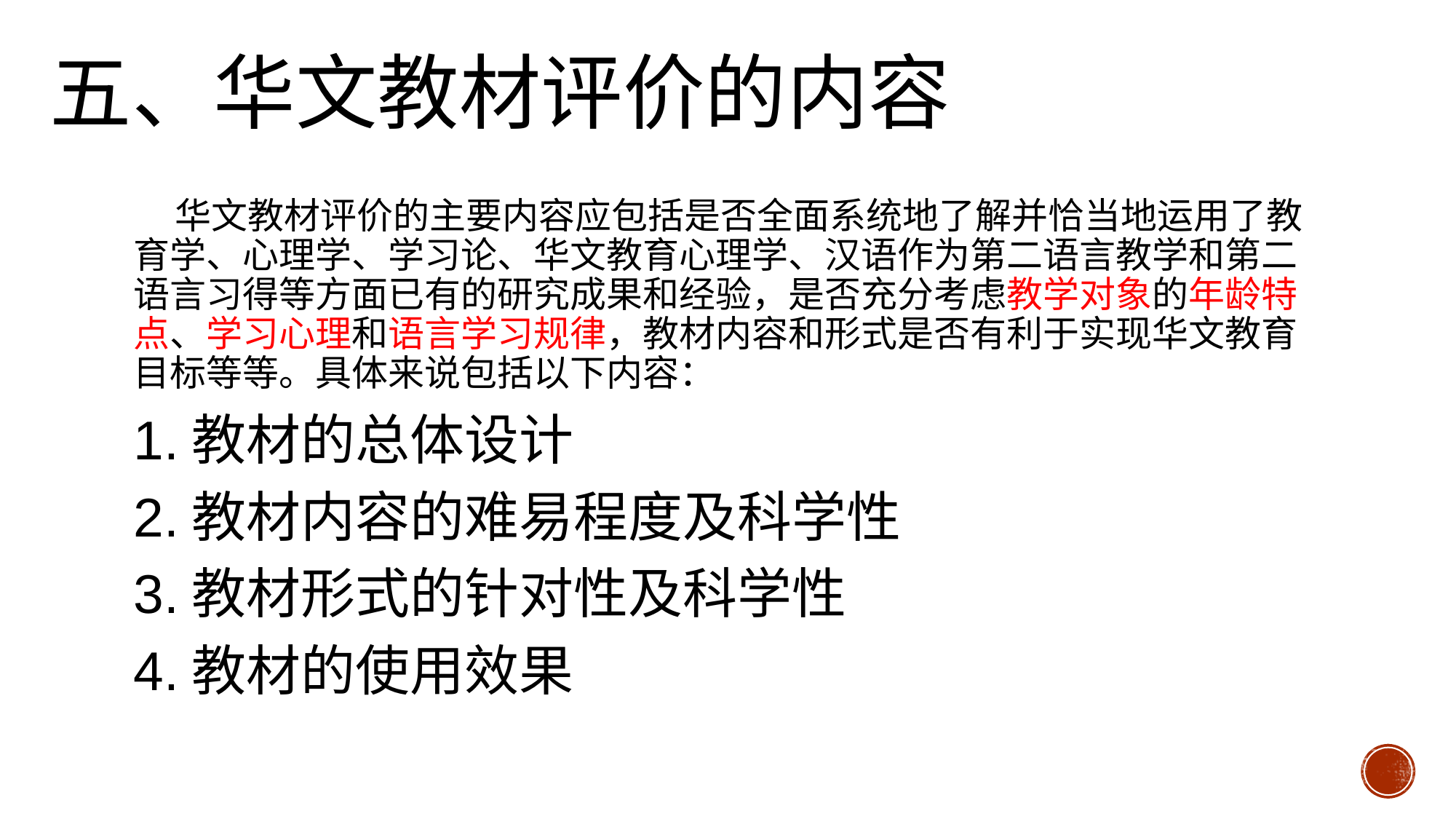

# 五、华文教材评价的内容
    华文教材评价的主要内容应包括是否全面系统地了解并恰当地运用了教育学、心理学、学习论、华文教育心理学、汉语作为第二语言教学和第二语言习得等方面已有的研究成果和经验，是否充分考虑教学对象的年龄特点、学习心理和语言学习规律，教材内容和形式是否有利于实现华文教育目标等等。具体来说包括以下内容：
1.教材的总体设计
2.教材内容的难易程度及科学性
3.教材形式的针对性及科学性
4.教材的使用效果